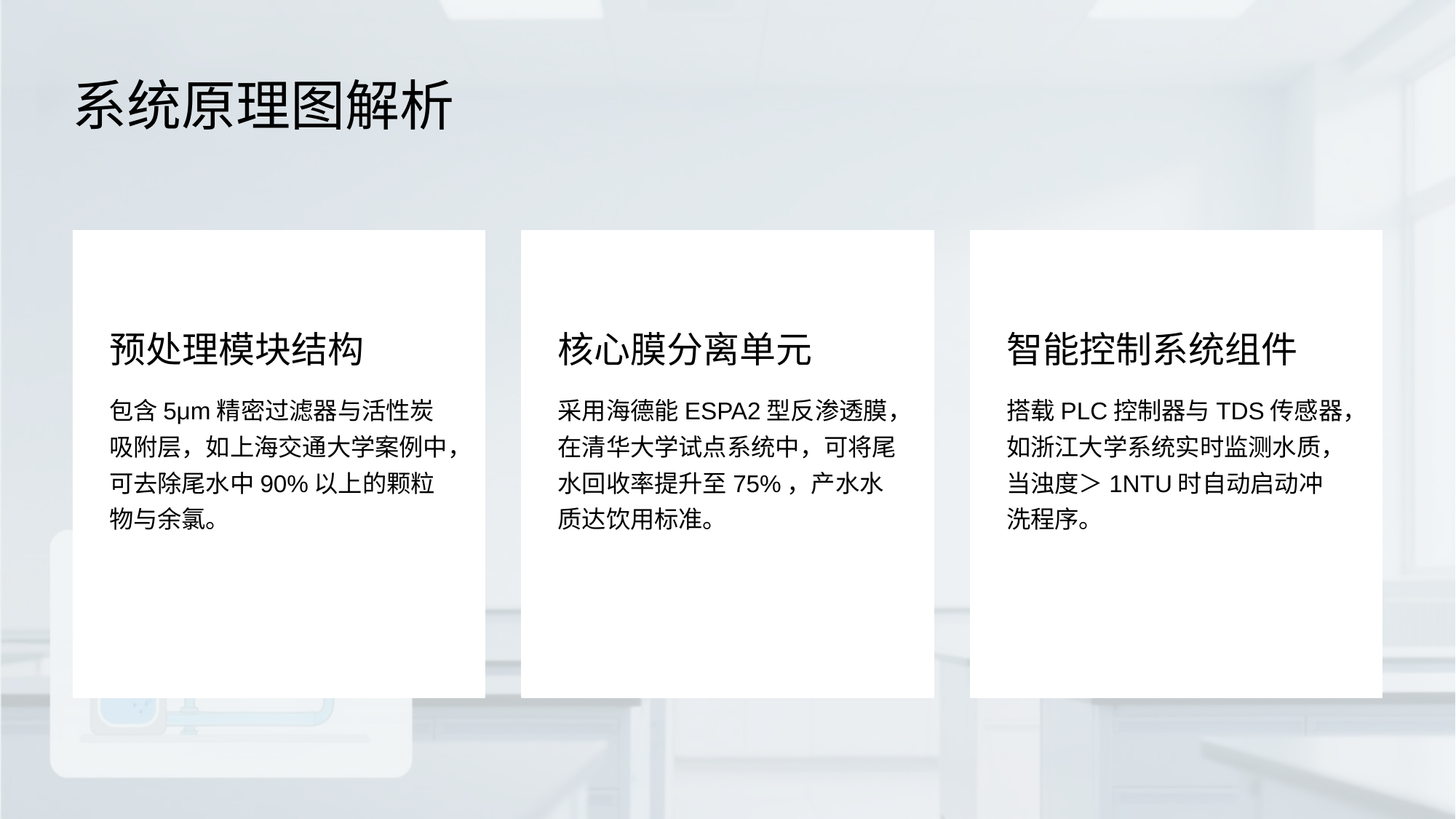

系统原理图解析

预处理模块结构
核心膜分离单元
智能控制系统组件
包含5μm精密过滤器与活性炭吸附层，如上海交通大学案例中，可去除尾水中90%以上的颗粒物与余氯。
采用海德能ESPA2型反渗透膜，在清华大学试点系统中，可将尾水回收率提升至75%，产水水质达饮用标准。
搭载PLC控制器与TDS传感器，如浙江大学系统实时监测水质，当浊度＞1NTU时自动启动冲洗程序。